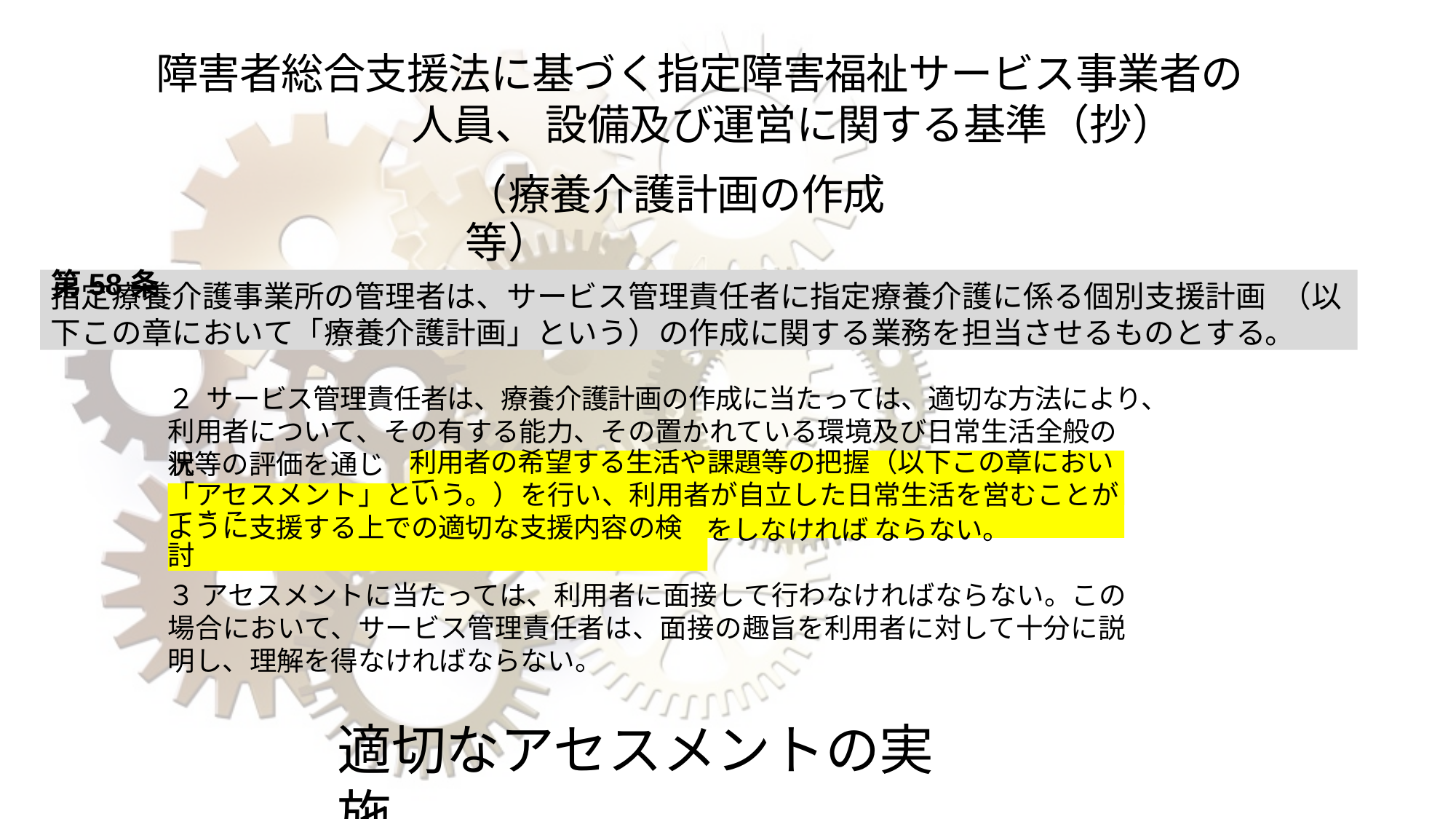

# 障害者総合支援法に基づく指定障害福祉サービス事業者の人員、 設備及び運営に関する基準（抄）
（療養介護計画の作成等）
第58条
指定療養介護事業所の管理者は、サービス管理責任者に指定療養介護に係る個別支援計画	（以下この章において「療養介護計画」という）の作成に関する業務を担当させるものとする。
２  サービス管理責任者は、療養介護計画の作成に当たっては、適切な方法により、
利用者について、その有する能力、その置かれている環境及び日常生活全般の状
況等の評価を通じて
利用者の希望する生活や課題等の把握（以下この章において
「アセスメント」という。）を行い、利用者が自立した日常生活を営むことができる
をしなければ ならない。
ように支援する上での適切な支援内容の検討
３ アセスメントに当たっては、利用者に面接して行わなければならない。この場合において、サービス管理責任者は、面接の趣旨を利用者に対して十分に説明し、理解を得なければならない。
適切なアセスメントの実施